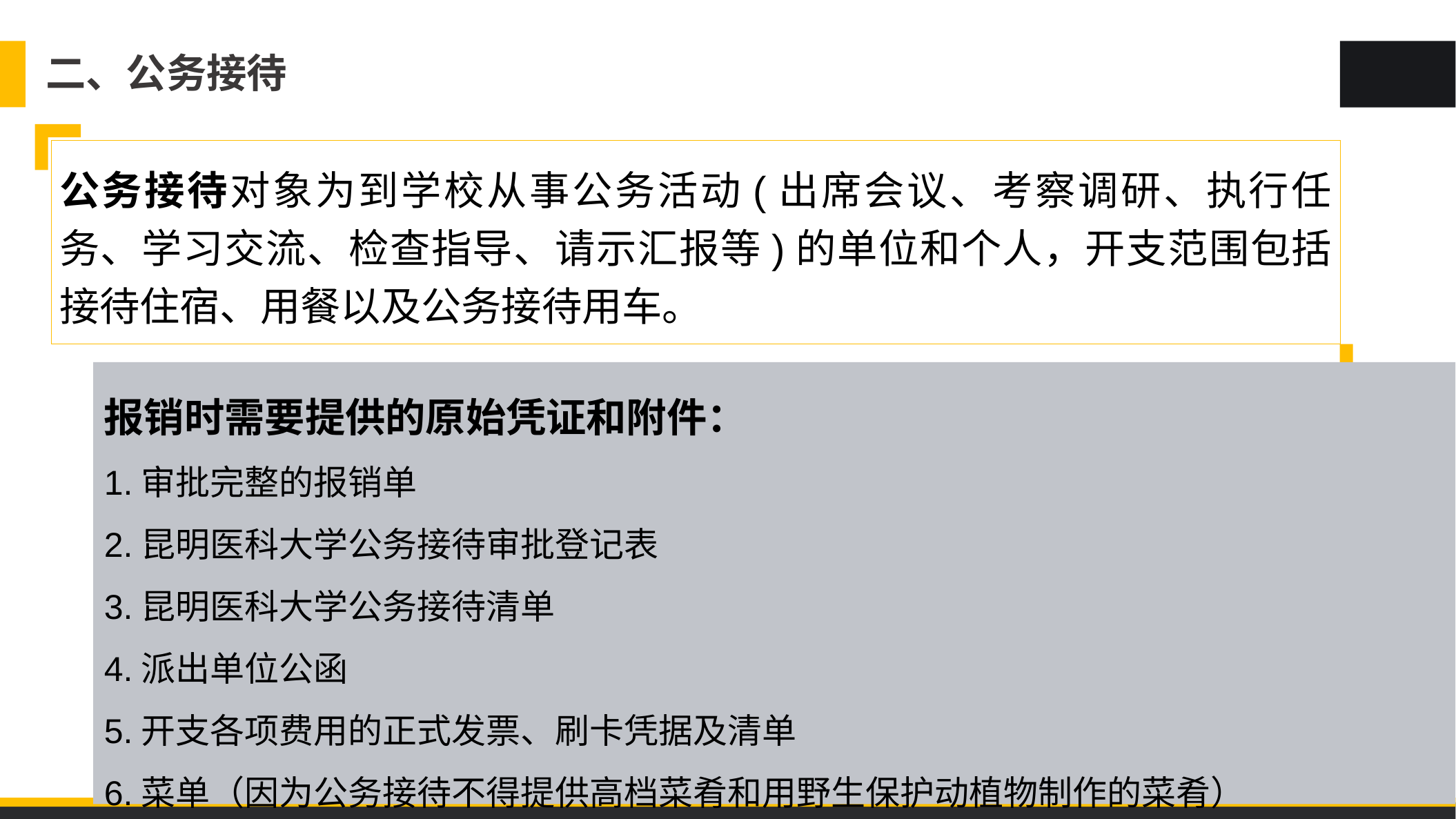

二、公务接待

公务接待对象为到学校从事公务活动(出席会议、考察调研、执行任务、学习交流、检查指导、请示汇报等)的单位和个人，开支范围包括接待住宿、用餐以及公务接待用车。

报销时需要提供的原始凭证和附件：
1.审批完整的报销单
2.昆明医科大学公务接待审批登记表
3.昆明医科大学公务接待清单
4.派出单位公函
5.开支各项费用的正式发票、刷卡凭据及清单
6.菜单（因为公务接待不得提供高档菜肴和用野生保护动植物制作的菜肴）

请替换文字内容
请替换文字内容
请替换字内容